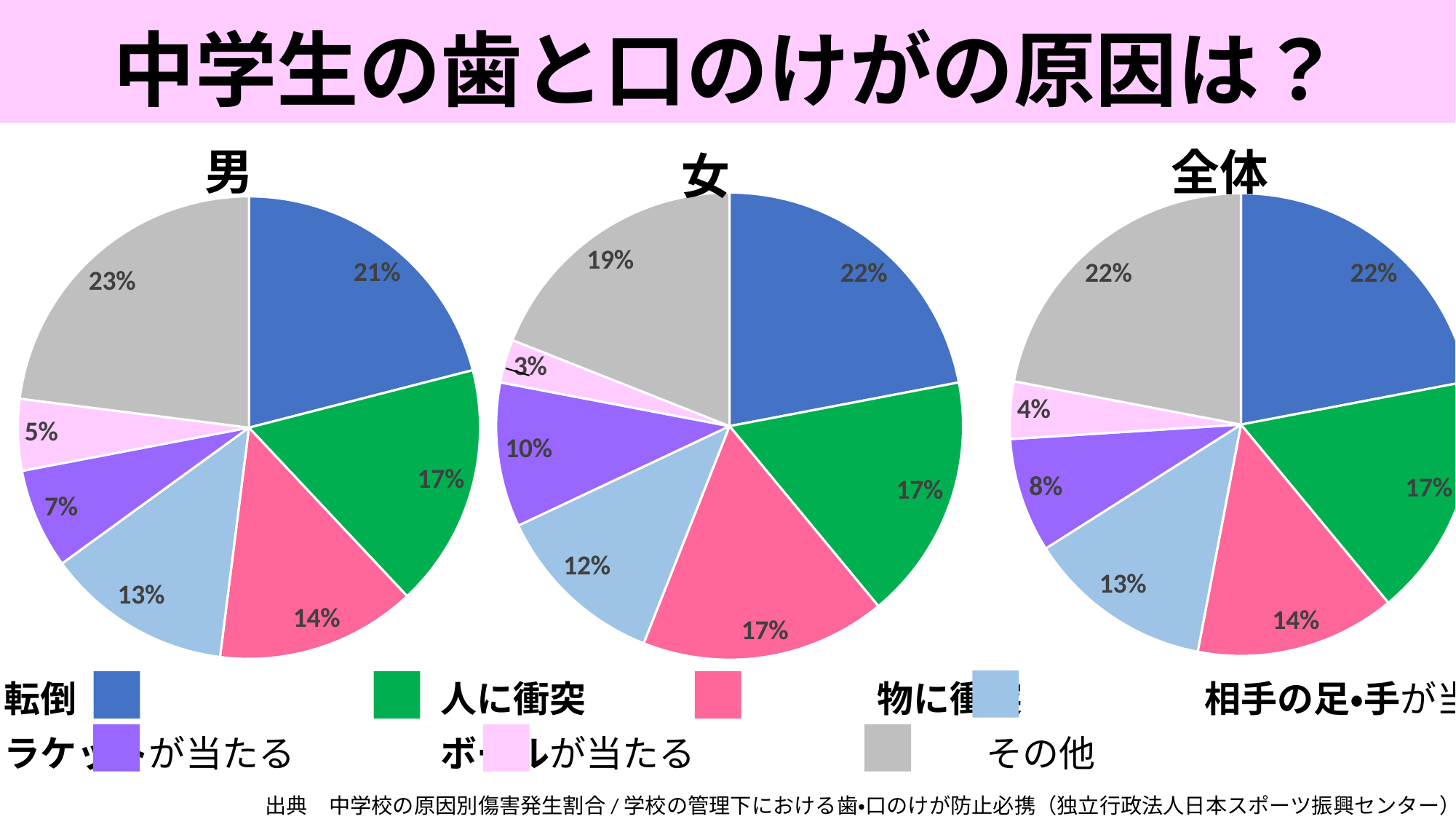

中学生の歯と口のけがの原因は？
男
全体
女

### Chart

| Category | 全体 |
|---|---|
| 転倒 | 0.22 |
| 人に衝突 | 0.17 |
| 物に衝突 | 0.14 |
| 相手の足・手が当たる | 0.13 |
| ラケットが当たる | 0.08 |
| ボールが当たる | 0.04 |
| その他 | 0.22 |

### Chart

| Category | 女 |
|---|---|
| 転倒 | 0.22 |
| 人に衝突 | 0.17 |
| 物に衝突 | 0.17 |
| 相手の足・手が当たる | 0.12 |
| ラケットが当たる | 0.1 |
| ボールが当たる | 0.03 |
| その他 | 0.19 |

### Chart

| Category | 男 |
|---|---|
| 転倒 | 0.21 |
| 人に衝突 | 0.17 |
| 物に衝突 | 0.14 |
| 相手の足・手が当たる | 0.13 |
| ラケットが当たる | 0.07 |
| ボールが当たる | 0.05 |
| その他 | 0.23 |
転倒				人に衝突		　　	物に衝突	　　	相手の足・手が当たる
ラケットが当たる		ボールが当たる			その他

出典　中学校の原因別傷害発生割合/学校の管理下における歯・口のけが防止必携（独立行政法人日本スポーツ振興センター）